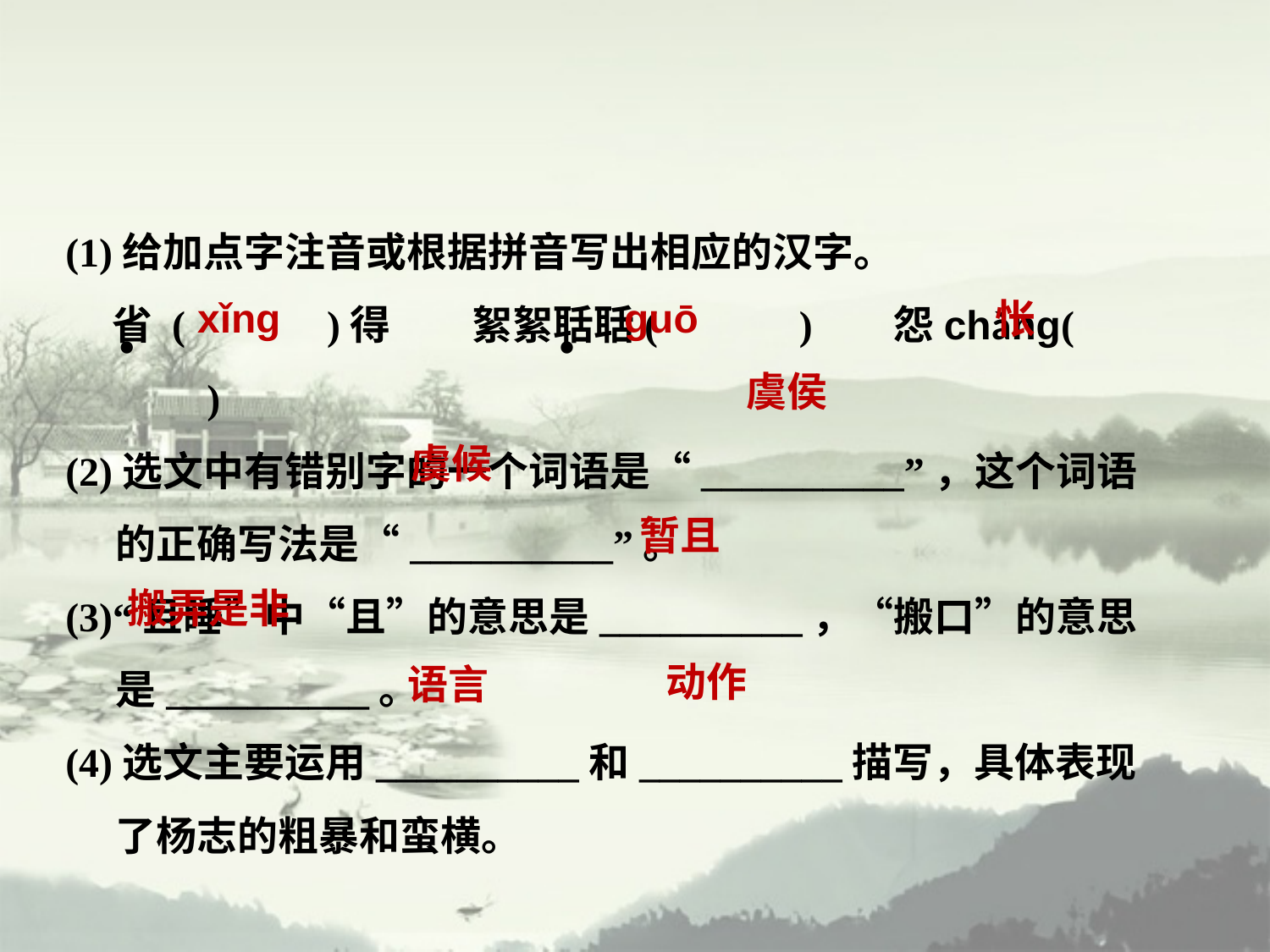

(1)给加点字注音或根据拼音写出相应的汉字。
    省 (　　　)得　　絮絮聒聒(　　　)       怨chàng(　　　)
(2)选文中有错别字的一个词语是“__________”，这个词语的正确写法是“__________”。
(3)“且睡”中“且”的意思是__________，“搬口”的意思是__________。
(4)选文主要运用__________和__________描写，具体表现了杨志的粗暴和蛮横。
xǐng
guō
怅
•
•
虞侯
虞候
暂且
搬弄是非
动作
语言